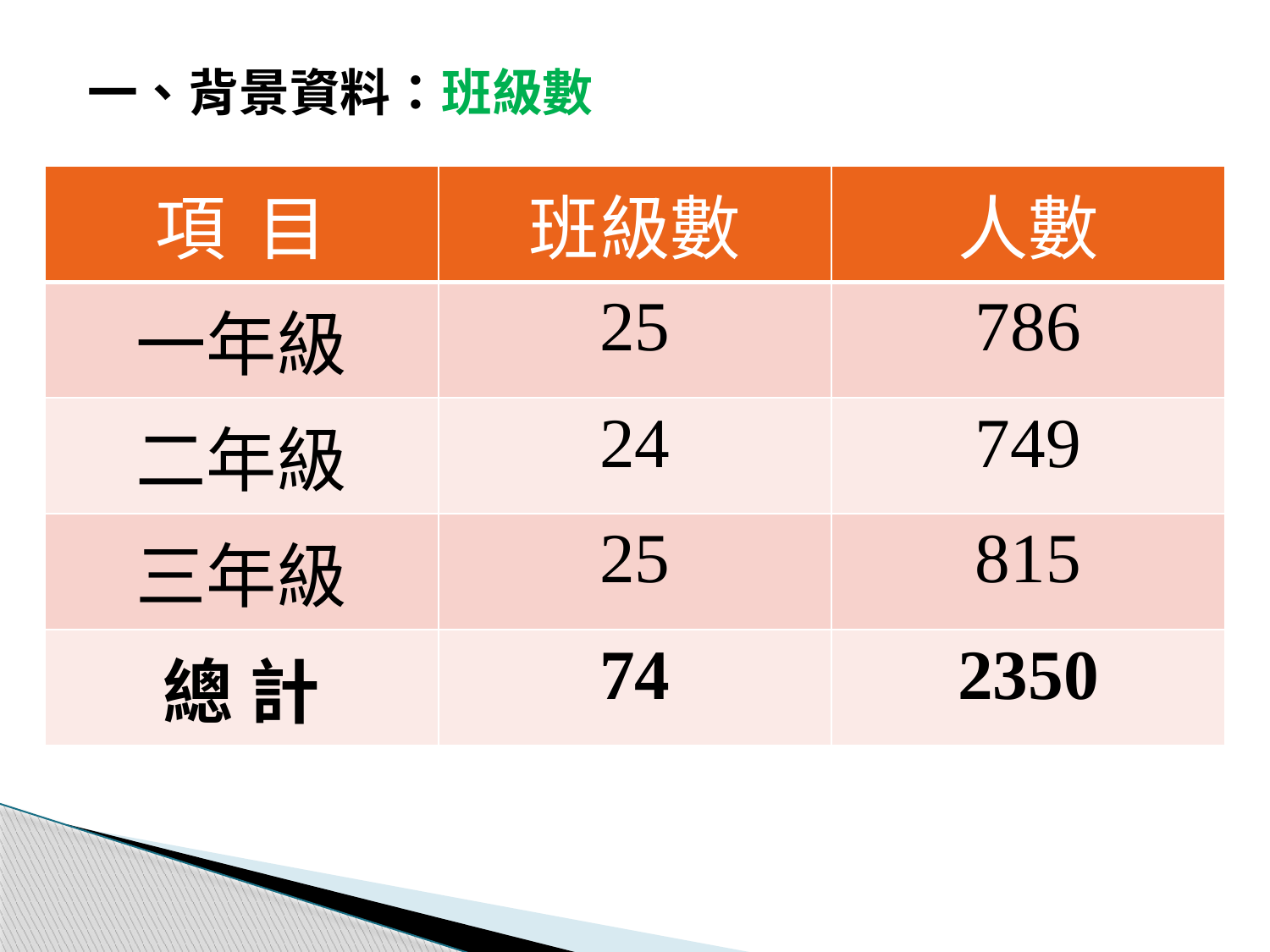

# 一、背景資料：班級數
| 項 目 | 班級數 | 人數 |
| --- | --- | --- |
| 一年級 | 25 | 786 |
| 二年級 | 24 | 749 |
| 三年級 | 25 | 815 |
| 總 計 | 74 | 2350 |